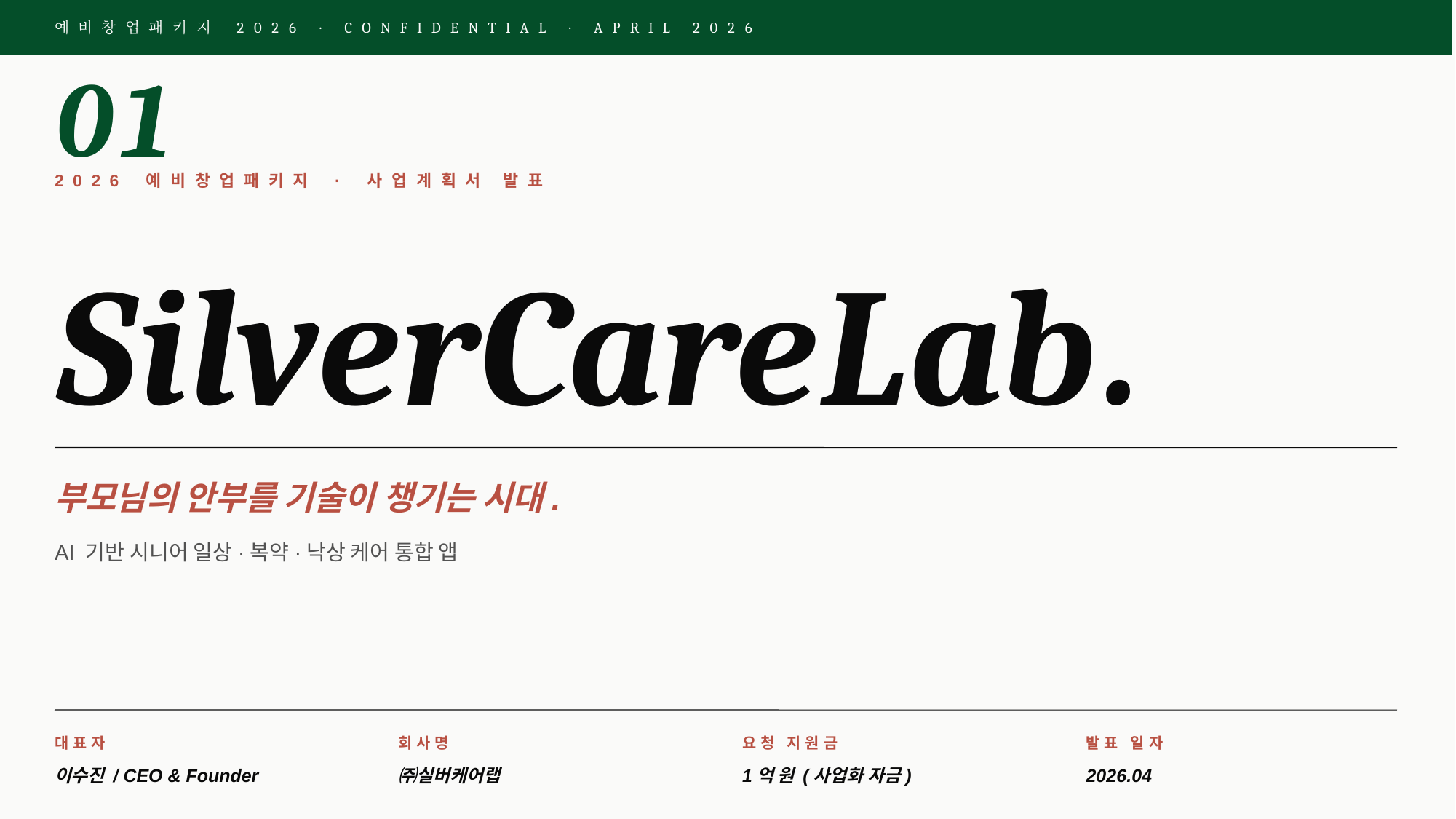

예비창업패키지 2026 · CONFIDENTIAL · APRIL 2026
01
2026 예비창업패키지 · 사업계획서 발표
SilverCareLab.

부모님의 안부를 기술이 챙기는 시대.
AI 기반 시니어 일상·복약·낙상 케어 통합 앱

대표자
회사명
요청 지원금
발표 일자
이수진 / CEO & Founder
㈜실버케어랩
1억 원 (사업화 자금)
2026.04